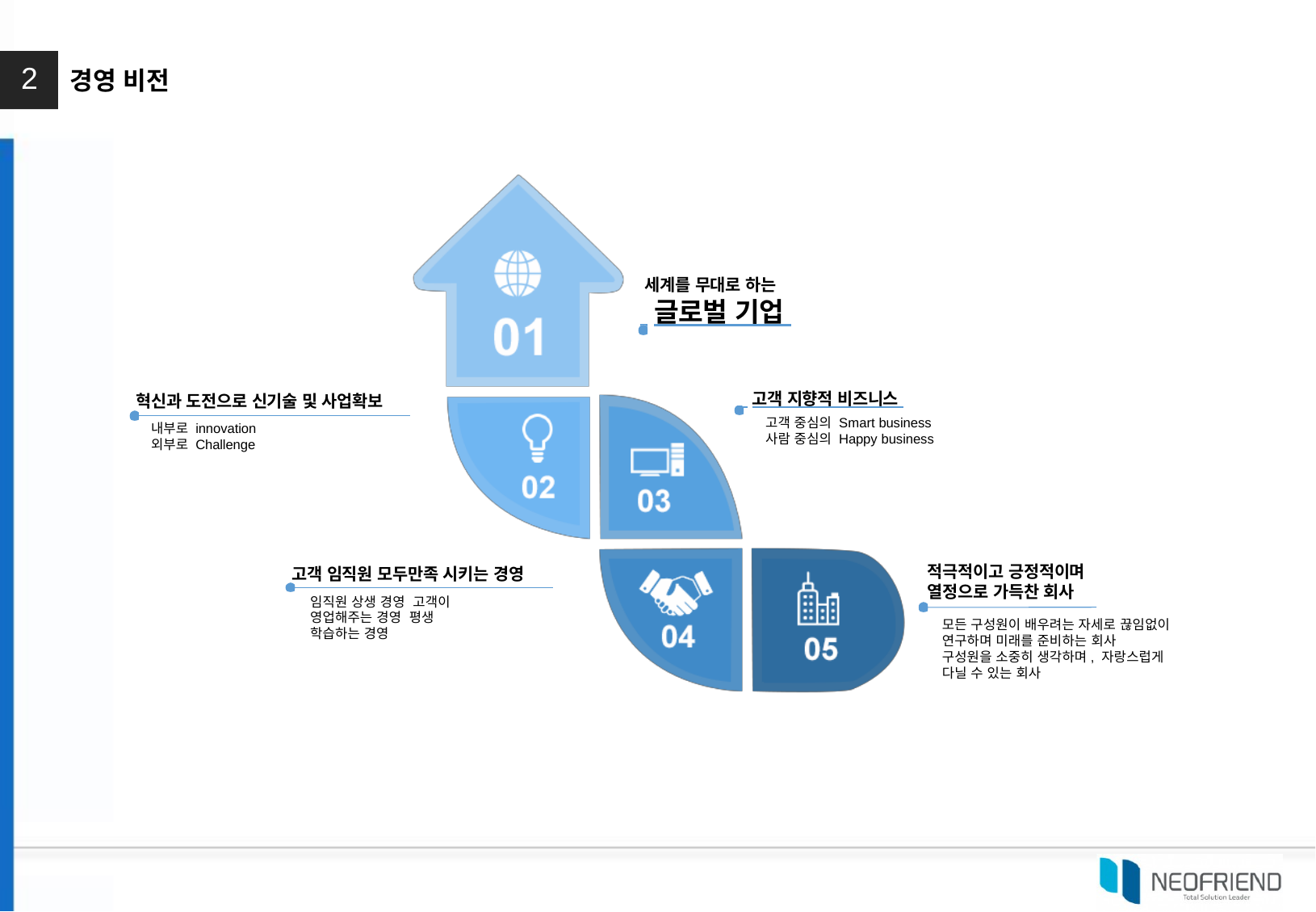

2
경영 비전

세계를 무대로 하는
 글로벌 기업

  고객 지향적 비즈니스
고객 중심의 Smart business
사람 중심의 Happy business
혁신과 도전으로 신기술 및 사업확보

내부로 innovation
외부로 Challenge
적극적이고 긍정적이며  열정으로 가득찬 회사
고객 임직원 모두만족 시키는 경영

임직원 상생 경영  고객이 영업해주는 경영  평생 학습하는 경영

모든 구성원이 배우려는 자세로 끊임없이
연구하며 미래를 준비하는 회사
구성원을 소중히 생각하며, 자랑스럽게  다닐 수 있는 회사